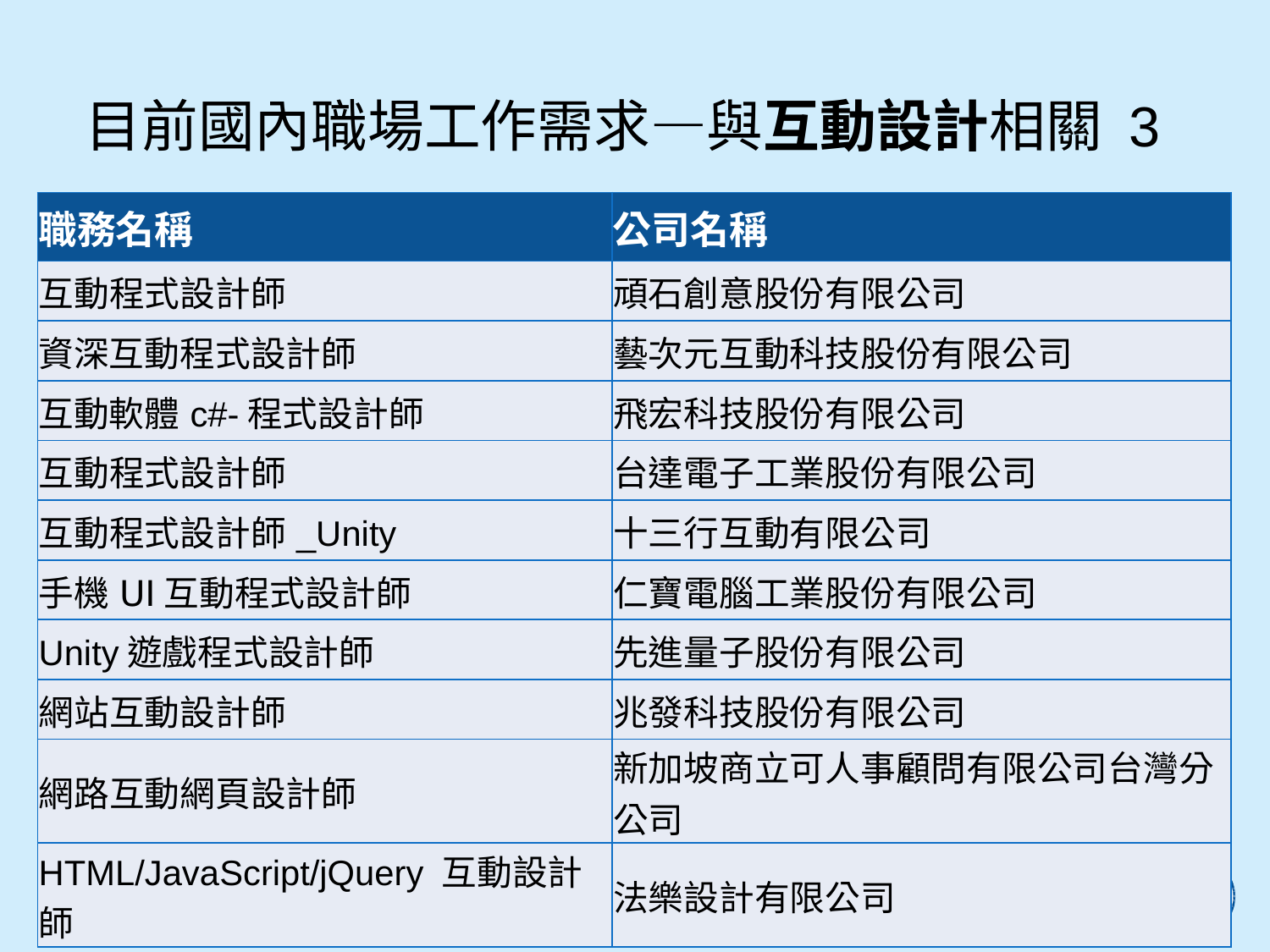

# 目前國內職場工作需求—與互動設計相關 3
| 職務名稱 | 公司名稱 |
| --- | --- |
| 互動程式設計師 | 頑石創意股份有限公司 |
| 資深互動程式設計師 | 藝次元互動科技股份有限公司 |
| 互動軟體c#-程式設計師 | 飛宏科技股份有限公司 |
| 互動程式設計師 | 台達電子工業股份有限公司 |
| 互動程式設計師\_Unity | 十三行互動有限公司 |
| 手機UI互動程式設計師 | 仁寶電腦工業股份有限公司 |
| Unity遊戲程式設計師 | 先進量子股份有限公司 |
| 網站互動設計師 | 兆發科技股份有限公司 |
| 網路互動網頁設計師 | 新加坡商立可人事顧問有限公司台灣分公司 |
| HTML/JavaScript/jQuery 互動設計師 | 法樂設計有限公司 |
56